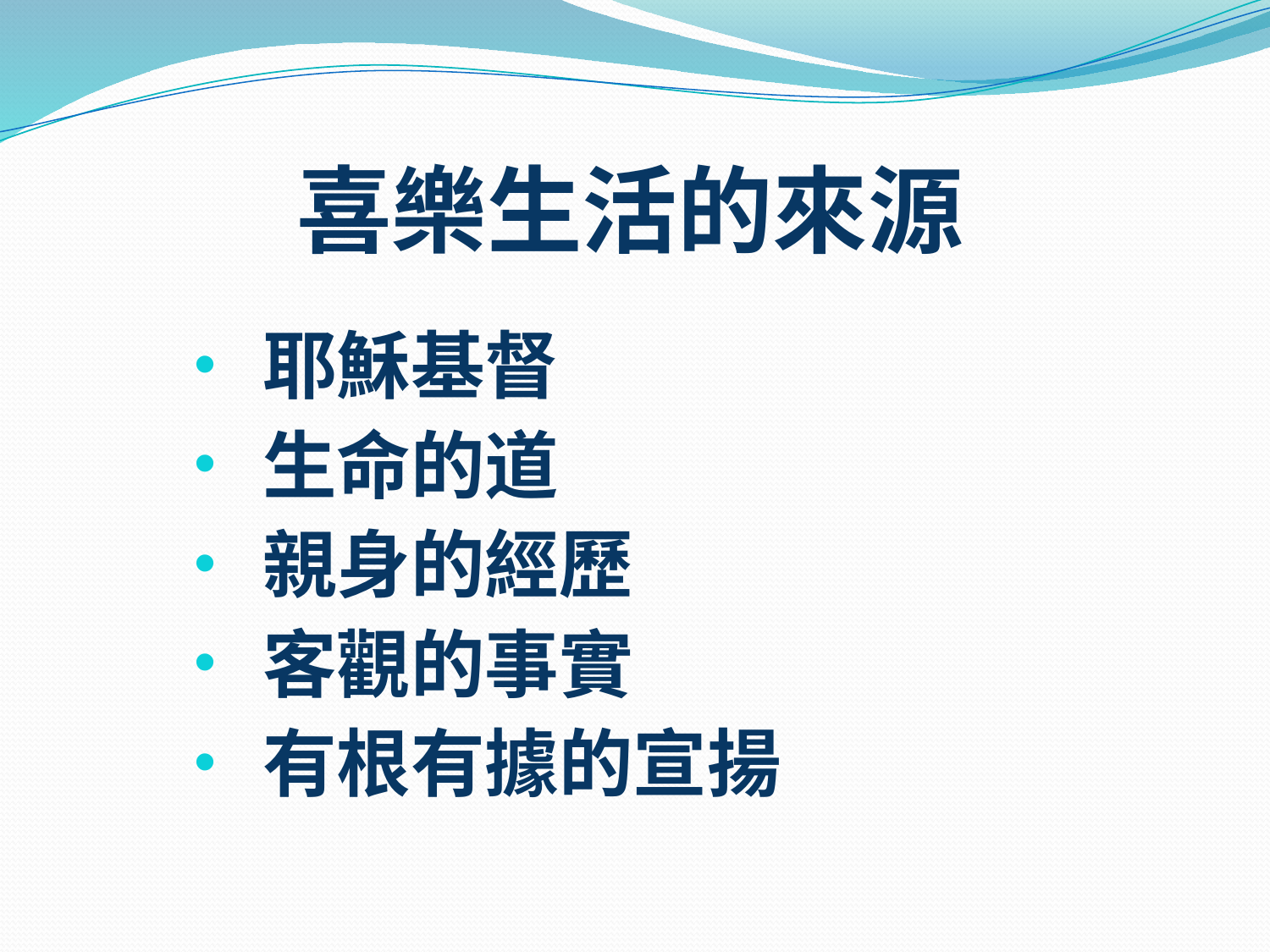

# 喜樂生活的來源
 耶穌基督
 生命的道
 親身的經歷
 客觀的事實
 有根有據的宣揚